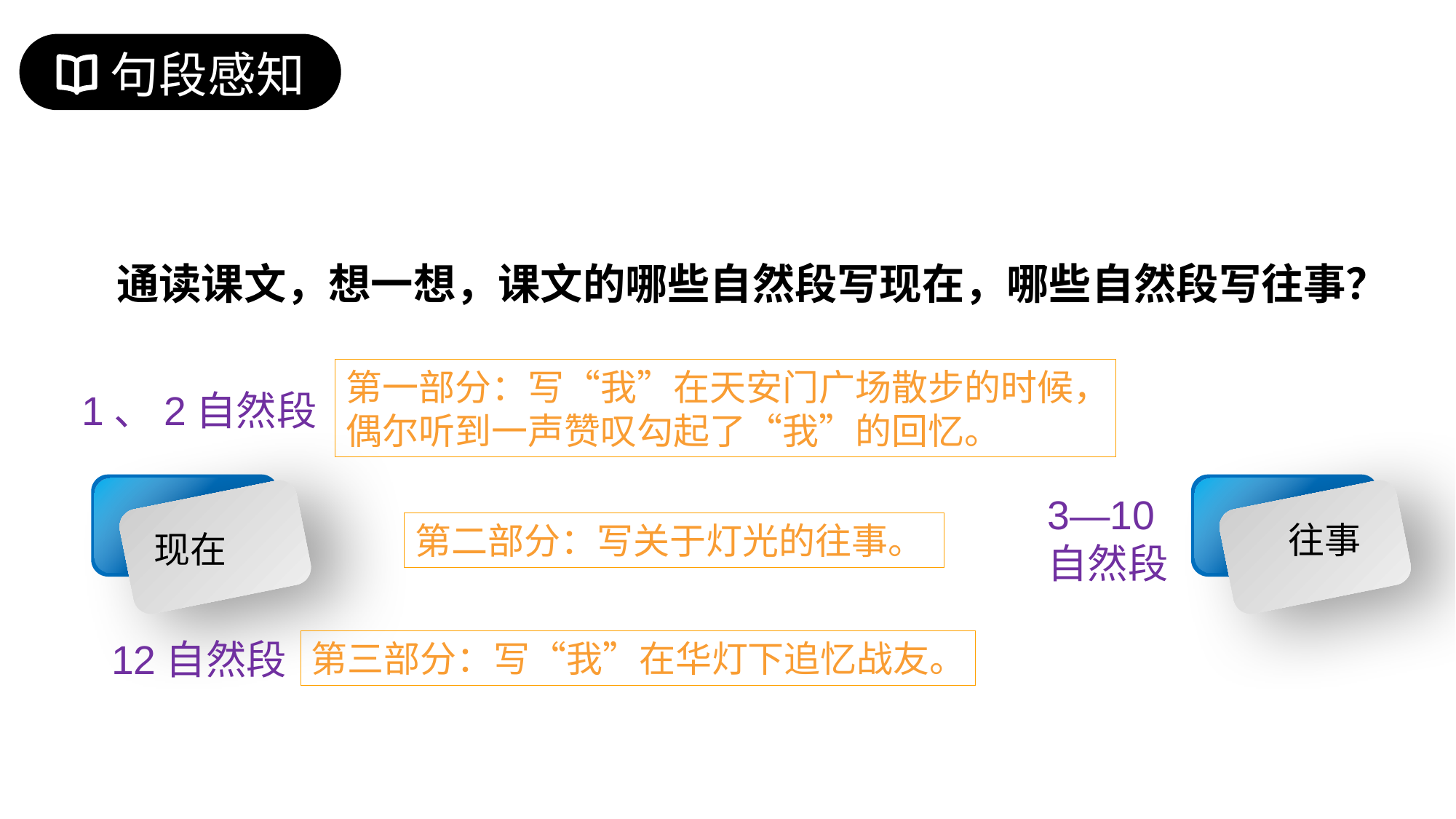

句段感知
通读课文，想一想，课文的哪些自然段写现在，哪些自然段写往事？
第一部分：写“我”在天安门广场散步的时候，偶尔听到一声赞叹勾起了“我”的回忆。
1、2自然段

现在

往事
3—10
自然段
第二部分：写关于灯光的往事。
12自然段
第三部分：写“我”在华灯下追忆战友。